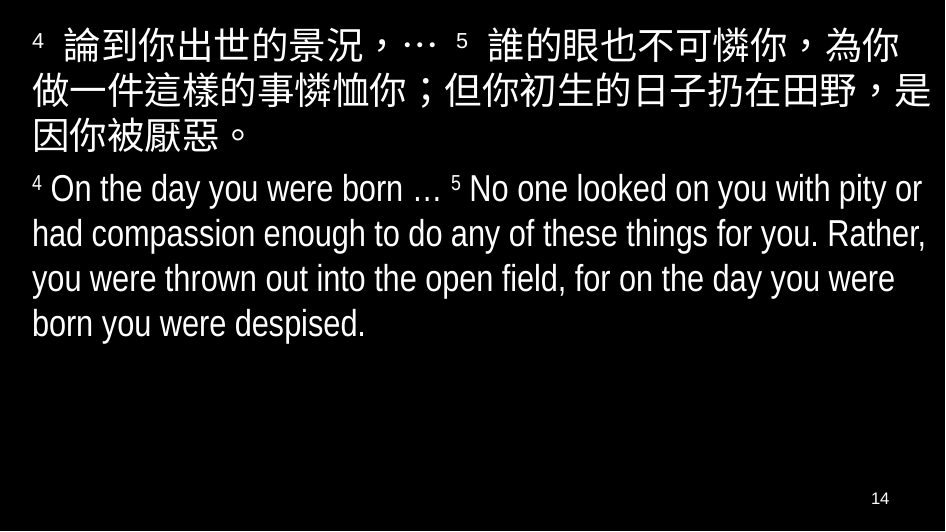

4 論到你出世的景況，… 5 誰的眼也不可憐你，為你做一件這樣的事憐恤你；但你初生的日子扔在田野，是因你被厭惡。
4 On the day you were born … 5 No one looked on you with pity or had compassion enough to do any of these things for you. Rather, you were thrown out into the open field, for on the day you were born you were despised.

14